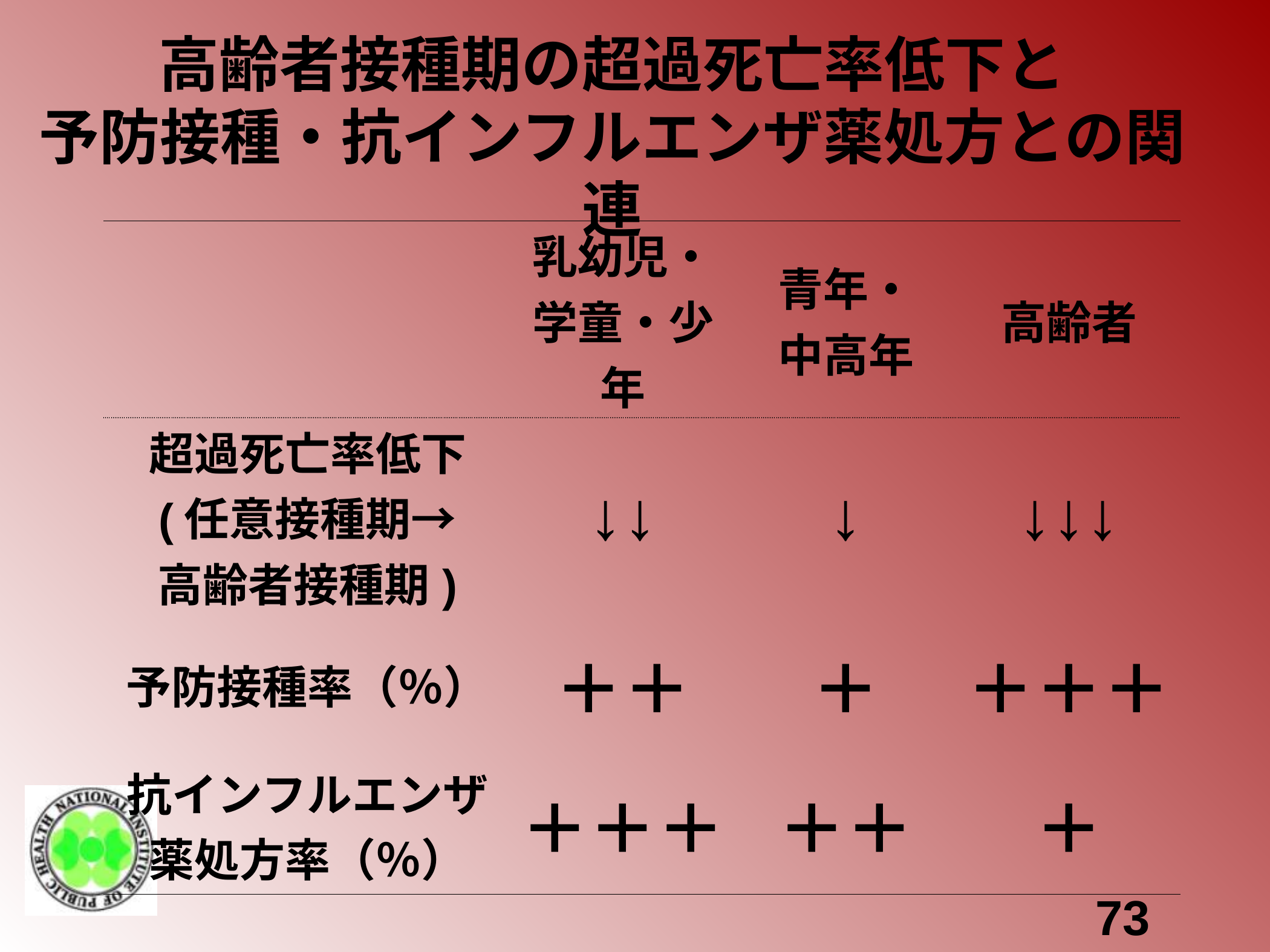

# 高齢者接種期の超過死亡率低下と 予防接種・抗インフルエンザ薬処方との関連
|  | 乳幼児・ 学童・少年 | 青年・ 中高年 | 高齢者 |
| --- | --- | --- | --- |
| 超過死亡率低下 (任意接種期→ 高齢者接種期) | ↓↓ | ↓ | ↓↓↓ |
| 予防接種率（％） | ＋＋ | ＋ | ＋＋＋ |
| 抗インフルエンザ薬処方率（％） | ＋＋＋ | ＋＋ | ＋ |